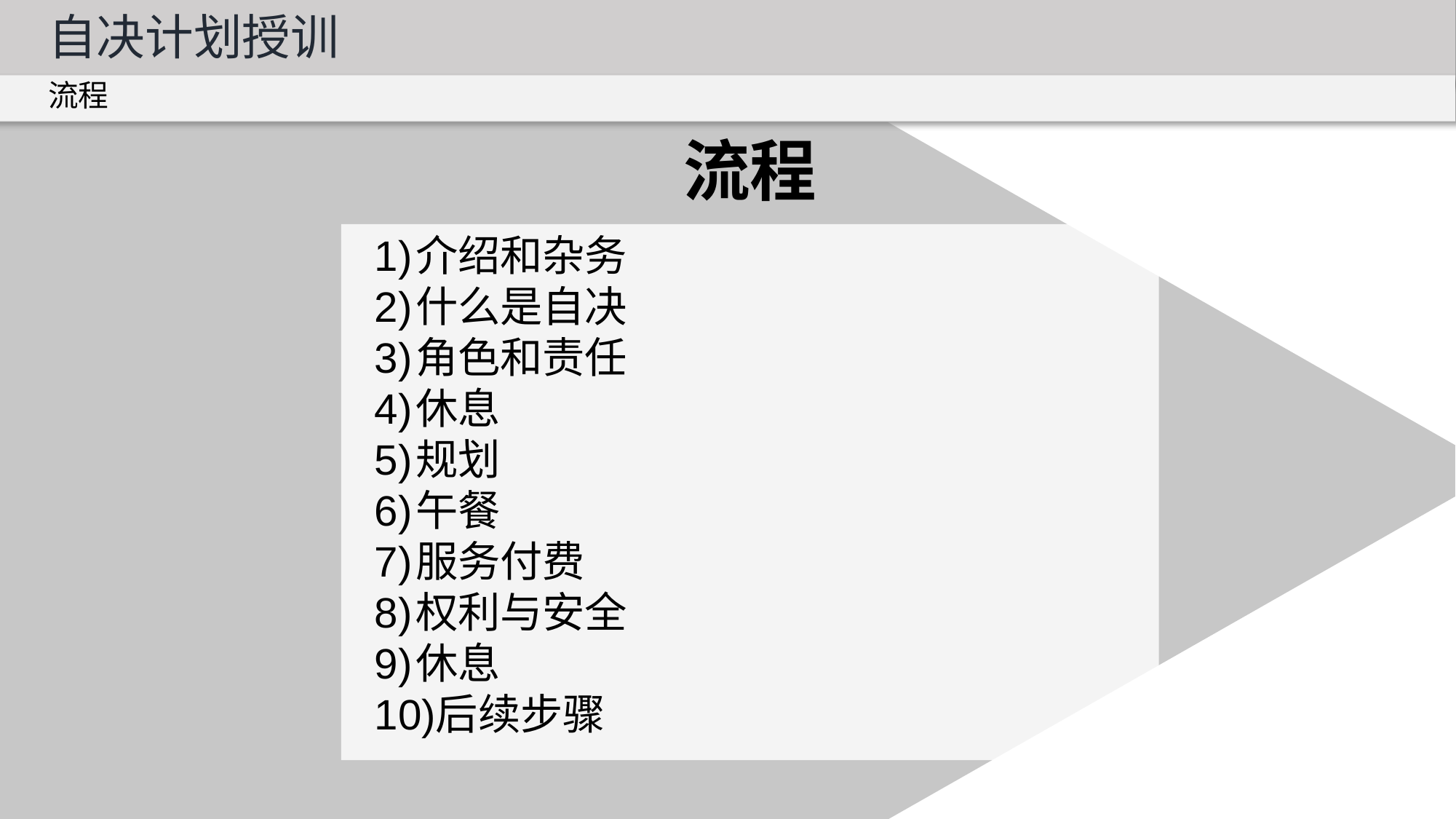

自决计划授训
流程

流程

介绍和杂务
什么是自决
角色和责任
休息
规划
午餐
服务付费
权利与安全
休息
后续步骤